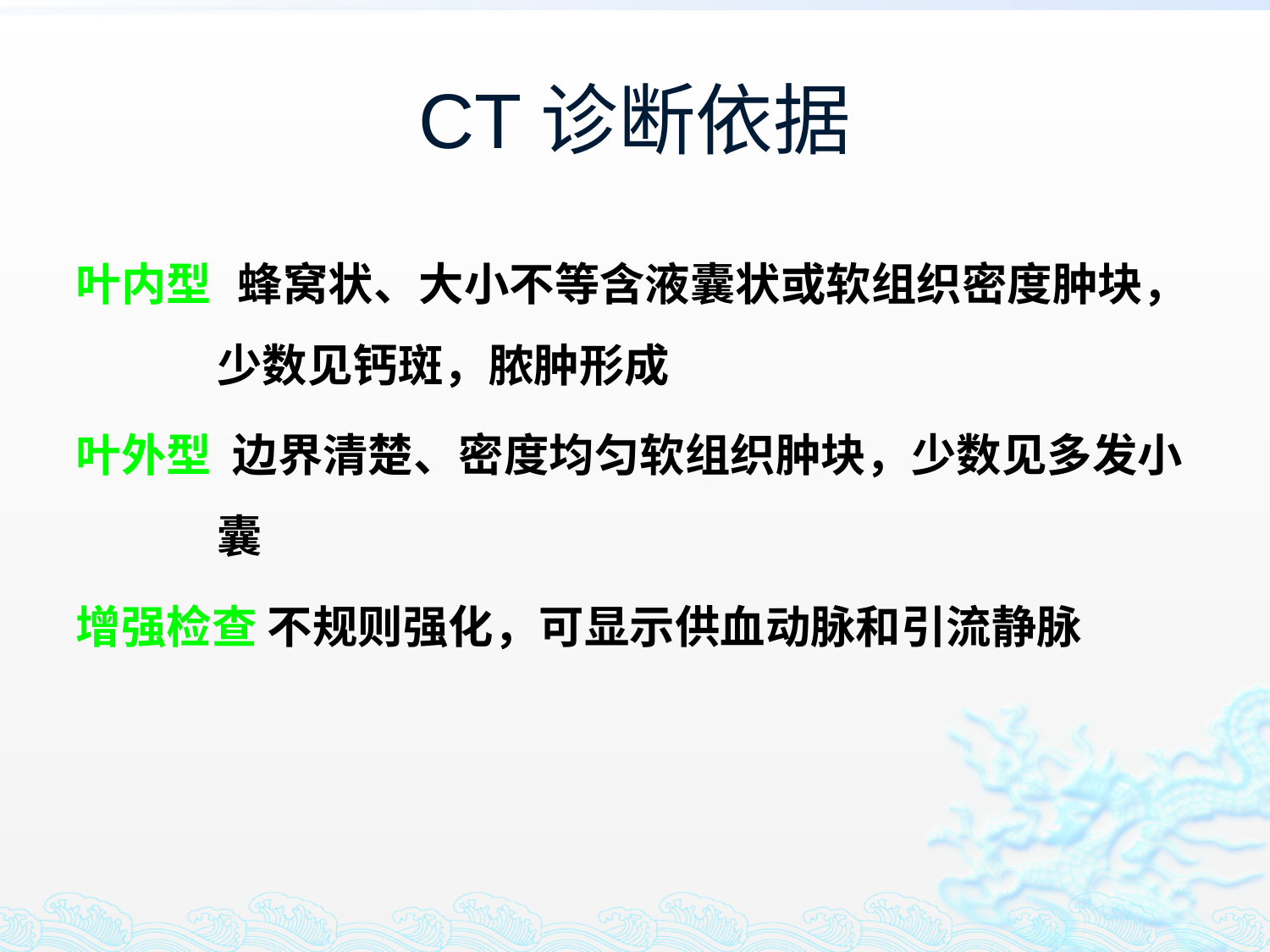

# CT诊断依据
叶内型	  蜂窝状、大小不等含液囊状或软组织密度肿块，少数见钙斑，脓肿形成
叶外型  边界清楚、密度均匀软组织肿块，少数见多发小囊
增强检查 不规则强化，可显示供血动脉和引流静脉